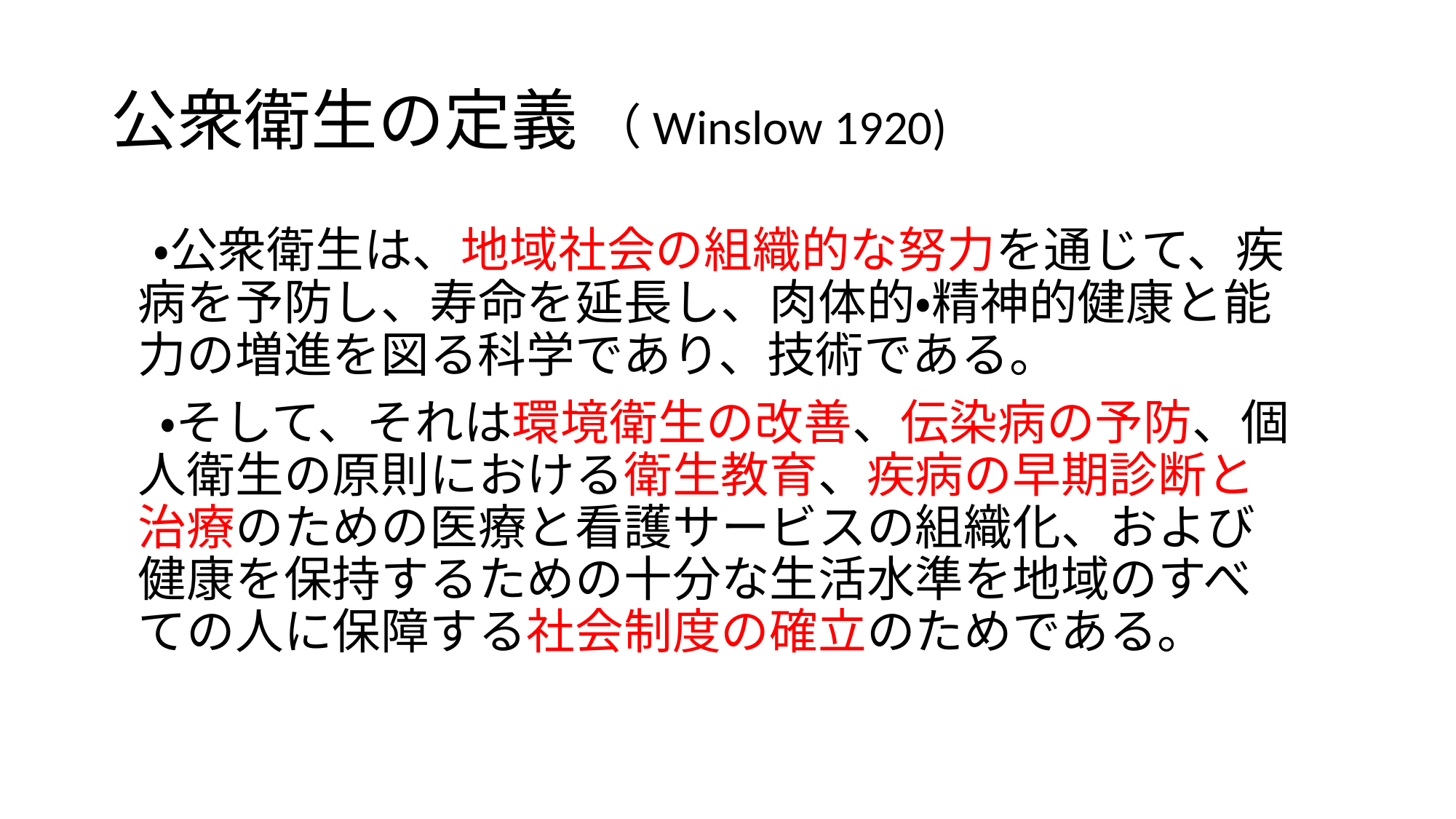

# 公衆衛生の定義 （Winslow 1920)
　・公衆衛生は、地域社会の組織的な努力を通じて、疾病を予防し、寿命を延長し、肉体的・精神的健康と能力の増進を図る科学であり、技術である。
　・そして、それは環境衛生の改善、伝染病の予防、個人衛生の原則における衛生教育、疾病の早期診断と治療のための医療と看護サービスの組織化、および健康を保持するための十分な生活水準を地域のすべての人に保障する社会制度の確立のためである。